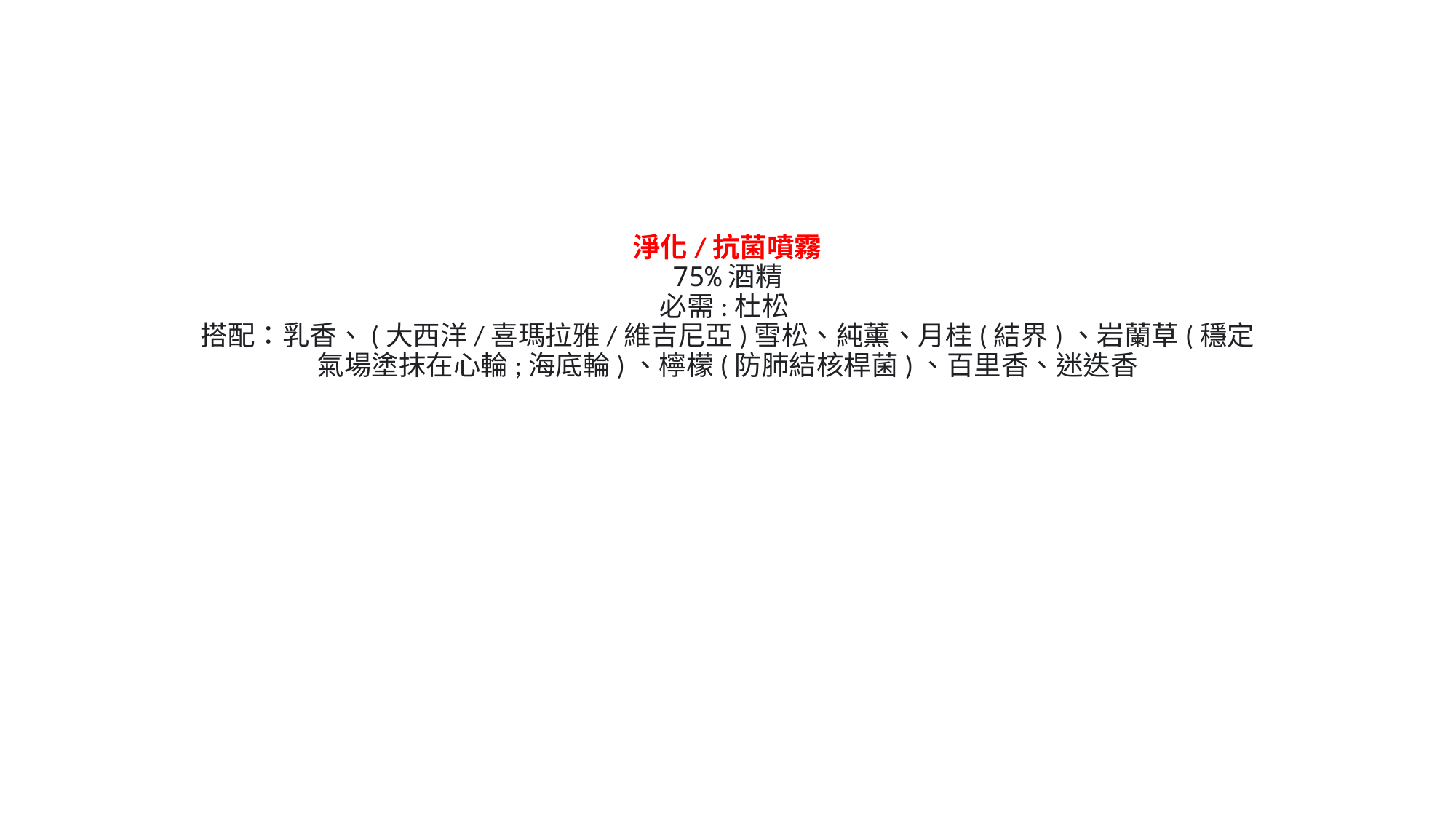

# 淨化/抗菌噴霧 75%酒精 必需:杜松 搭配：乳香、(大西洋/喜瑪拉雅/維吉尼亞)雪松、純薰、月桂(結界)、岩蘭草(穩定氣場塗抹在心輪;海底輪)、檸檬(防肺結核桿菌)、百里香、迷迭香